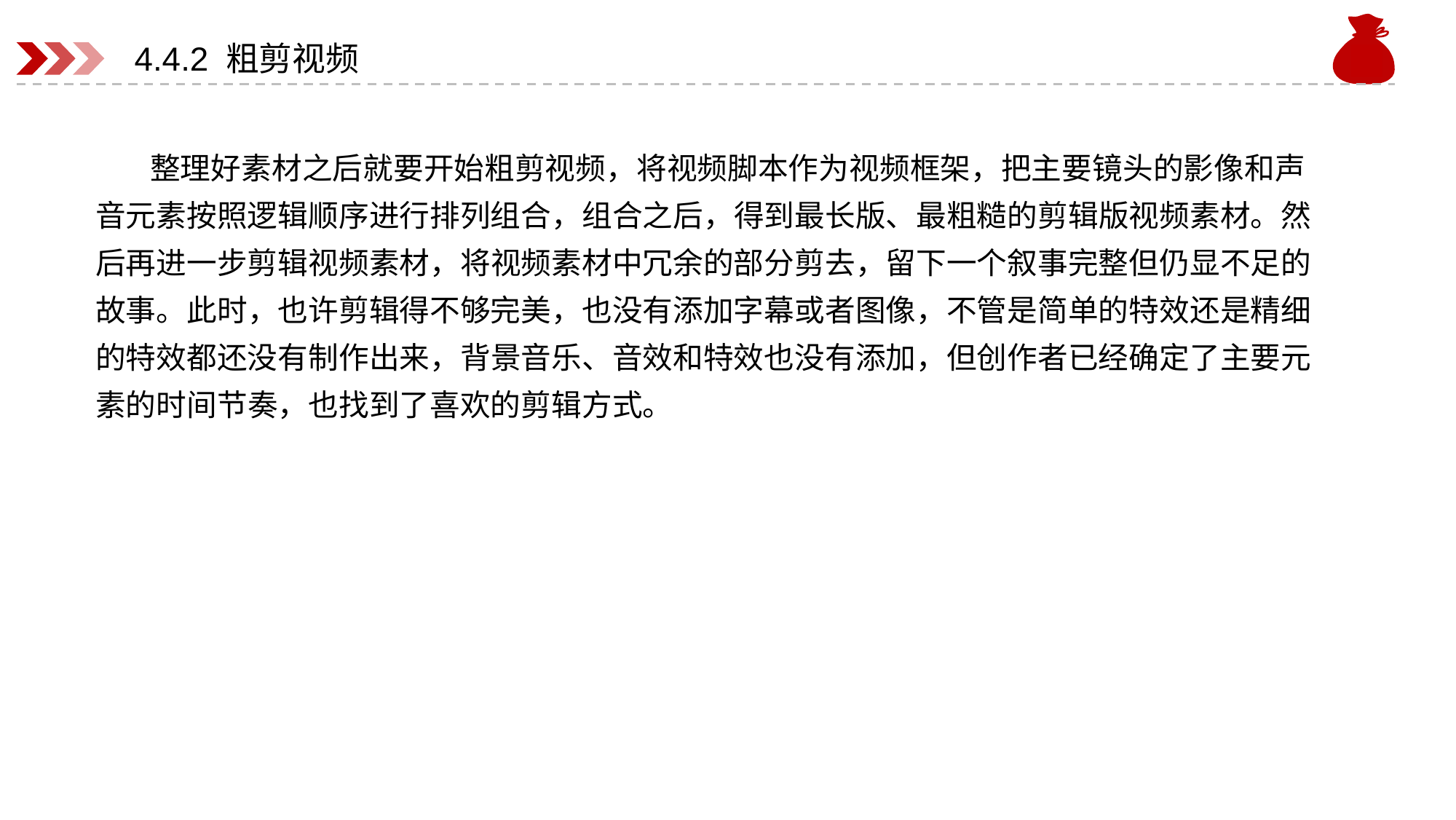

# 4.4.2 粗剪视频
36
整理好素材之后就要开始粗剪视频，将视频脚本作为视频框架，把主要镜头的影像和声音元素按照逻辑顺序进行排列组合，组合之后，得到最长版、最粗糙的剪辑版视频素材。然后再进一步剪辑视频素材，将视频素材中冗余的部分剪去，留下一个叙事完整但仍显不足的故事。此时，也许剪辑得不够完美，也没有添加字幕或者图像，不管是简单的特效还是精细的特效都还没有制作出来，背景音乐、音效和特效也没有添加，但创作者已经确定了主要元素的时间节奏，也找到了喜欢的剪辑方式。